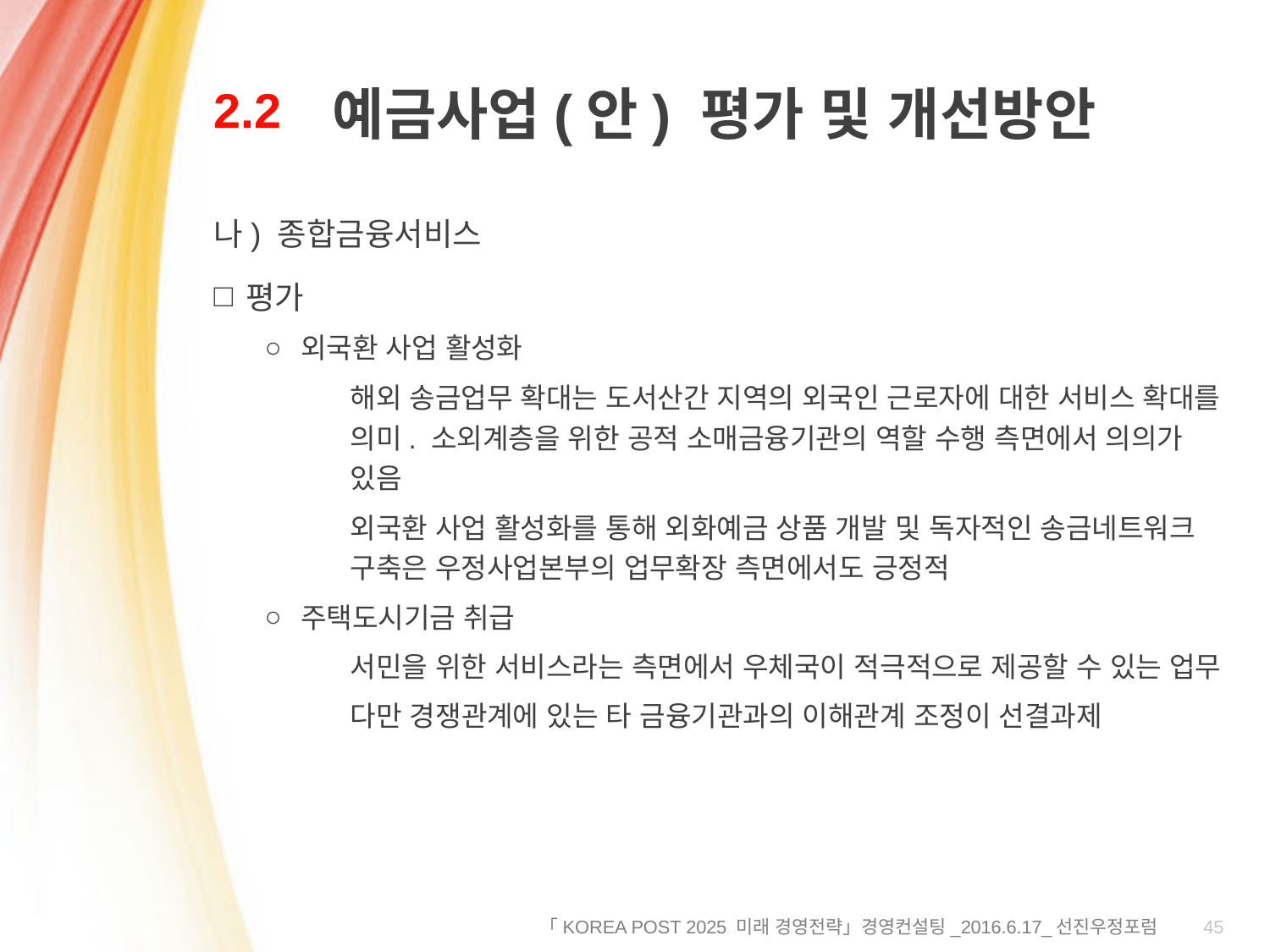

# 2.2
예금사업(안) 평가 및 개선방안
나) 종합금융서비스
평가
외국환 사업 활성화
해외 송금업무 확대는 도서산간 지역의 외국인 근로자에 대한 서비스 확대를 의미. 소외계층을 위한 공적 소매금융기관의 역할 수행 측면에서 의의가 있음
외국환 사업 활성화를 통해 외화예금 상품 개발 및 독자적인 송금네트워크 구축은 우정사업본부의 업무확장 측면에서도 긍정적
주택도시기금 취급
서민을 위한 서비스라는 측면에서 우체국이 적극적으로 제공할 수 있는 업무
다만 경쟁관계에 있는 타 금융기관과의 이해관계 조정이 선결과제
45